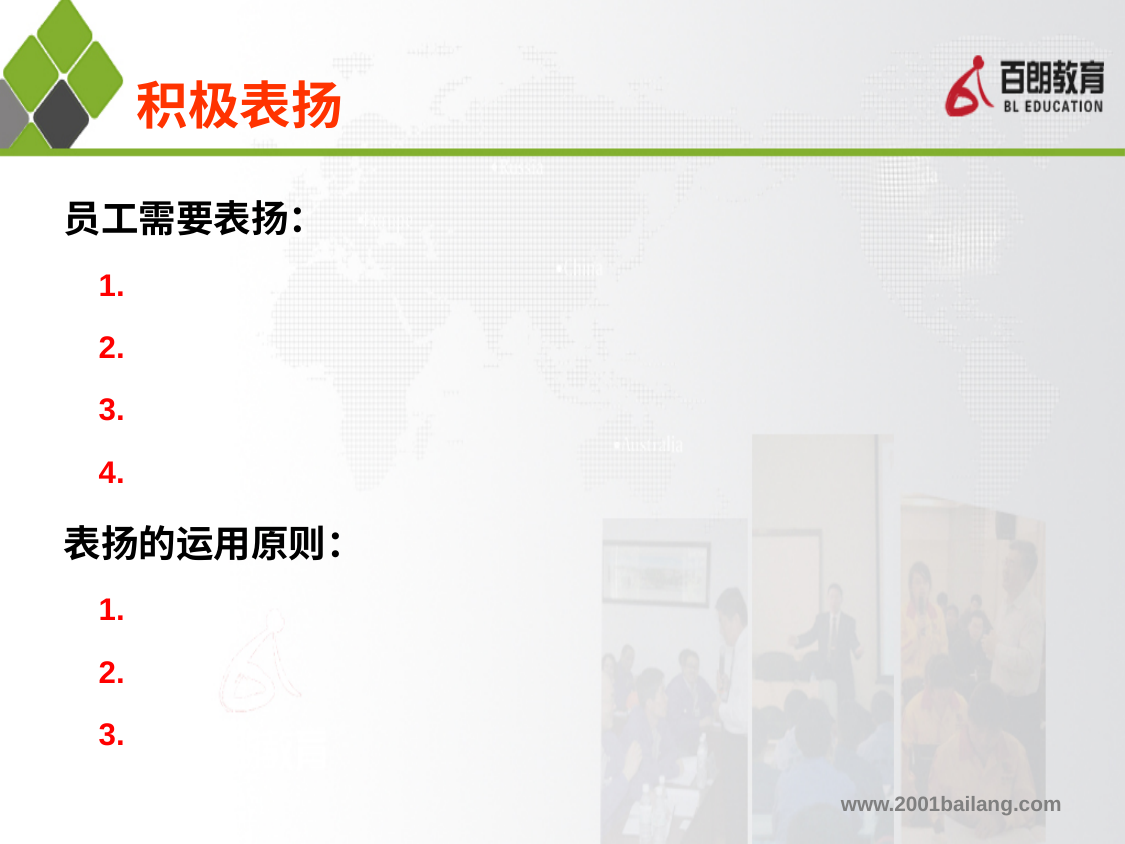

积极表扬
员工需要表扬：
    1.
    2.
    3.
    4.
表扬的运用原则：
    1.
    2.
    3.